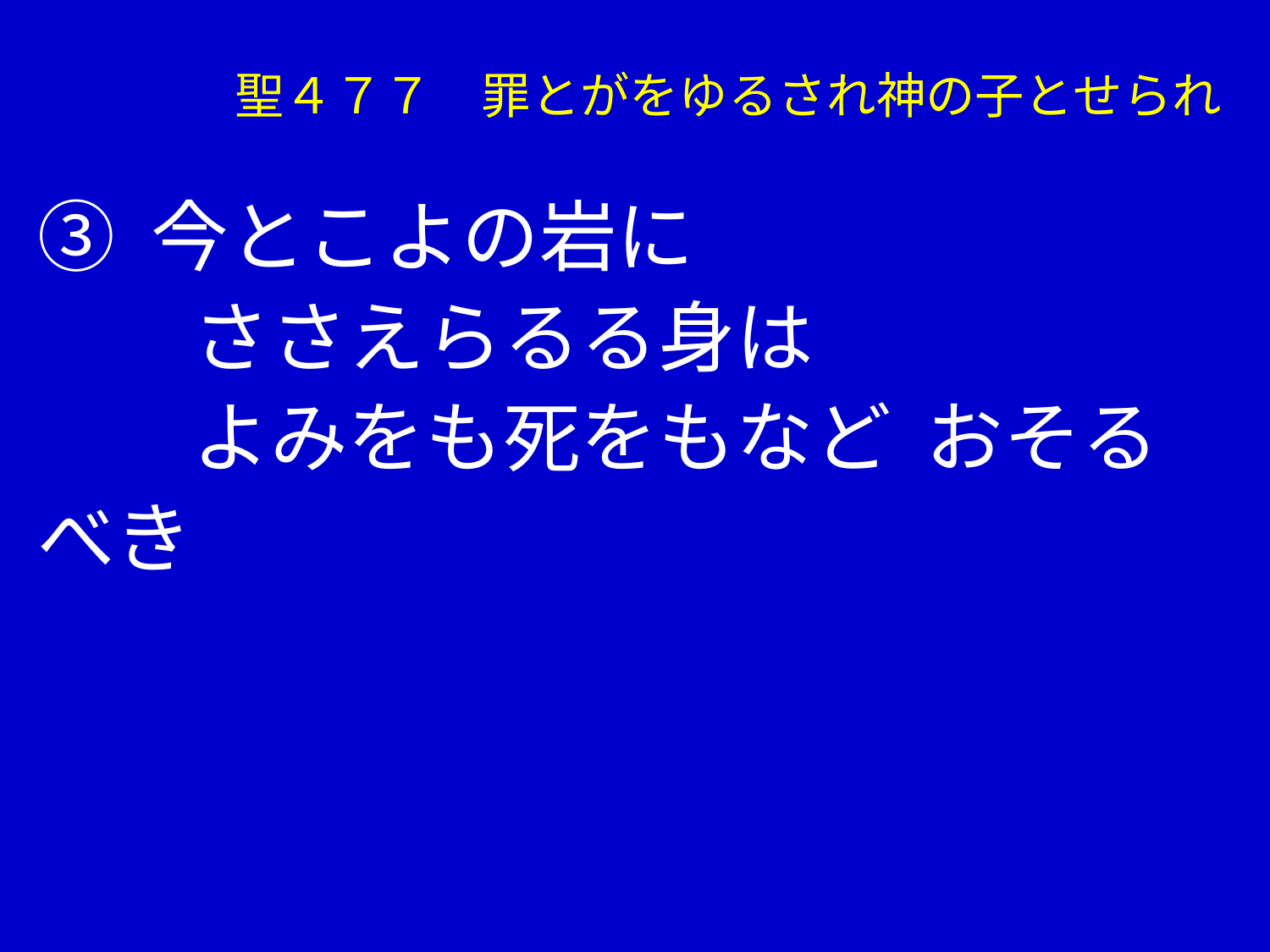

聖４７７　罪とがをゆるされ神の子とせられ
③ 今とこよの岩に
　　ささえらるる身は
　　よみをも死をもなど  おそるべき